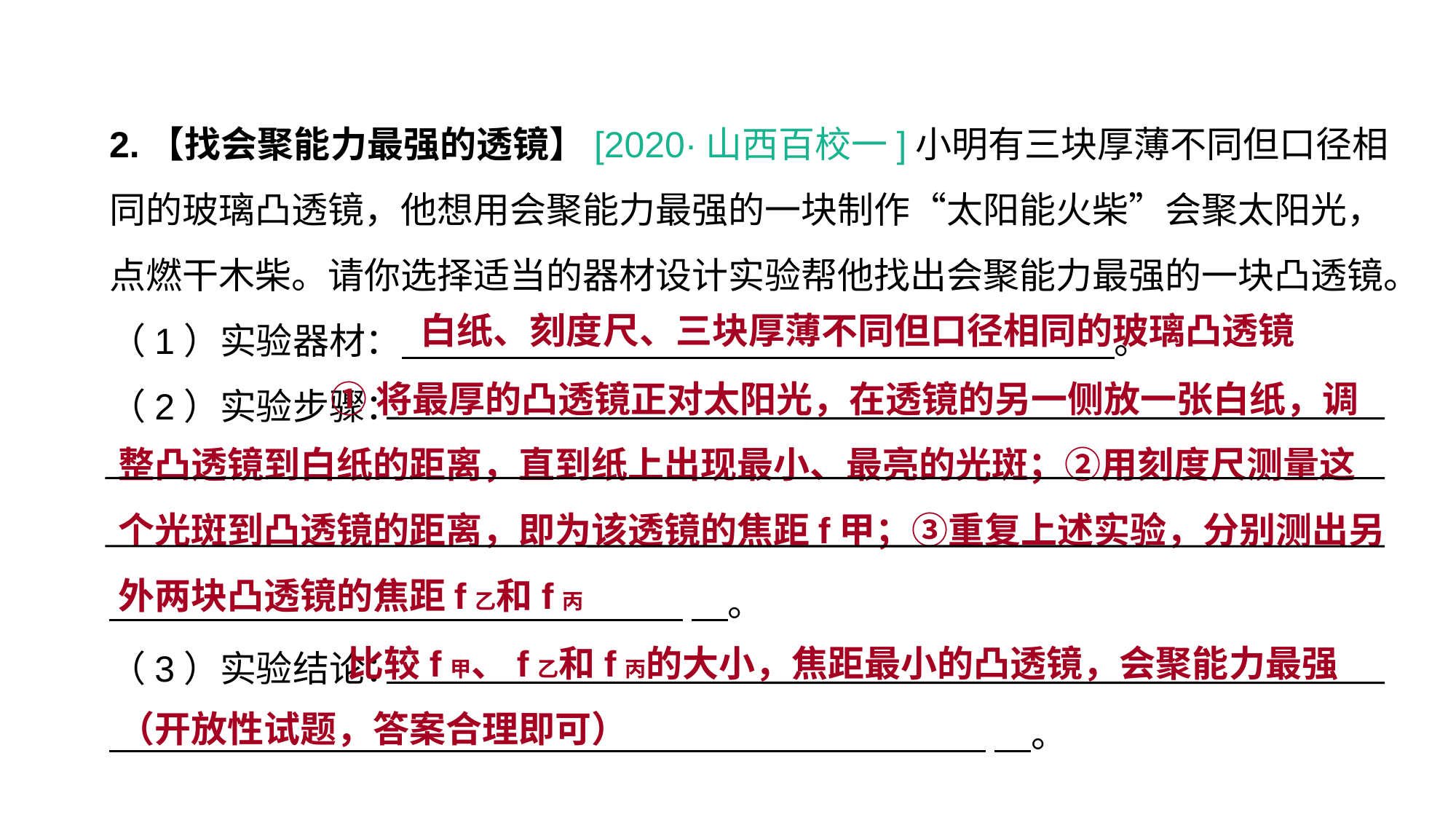

2.【找会聚能力最强的透镜】[2020·山西百校一]小明有三块厚薄不同但口径相同的玻璃凸透镜，他想用会聚能力最强的一块制作“太阳能火柴”会聚太阳光，点燃干木柴。请你选择适当的器材设计实验帮他找出会聚能力最强的一块凸透镜。
（1）实验器材：                                                                                       。
（2）实验步骤：

                                                                      　。
（3）实验结论：
                                                                                                           　。

设计实验 拓展提升
白纸、刻度尺、三块厚薄不同但口径相同的玻璃凸透镜
                          ①将最厚的凸透镜正对太阳光，在透镜的另一侧放一张白纸，调整凸透镜到白纸的距离，直到纸上出现最小、最亮的光斑；②用刻度尺测量这个光斑到凸透镜的距离，即为该透镜的焦距f甲；③重复上述实验，分别测出另外两块凸透镜的焦距f乙和f丙
                           比较f甲、f乙和f丙的大小，焦距最小的凸透镜，会聚能力最强（开放性试题，答案合理即可）